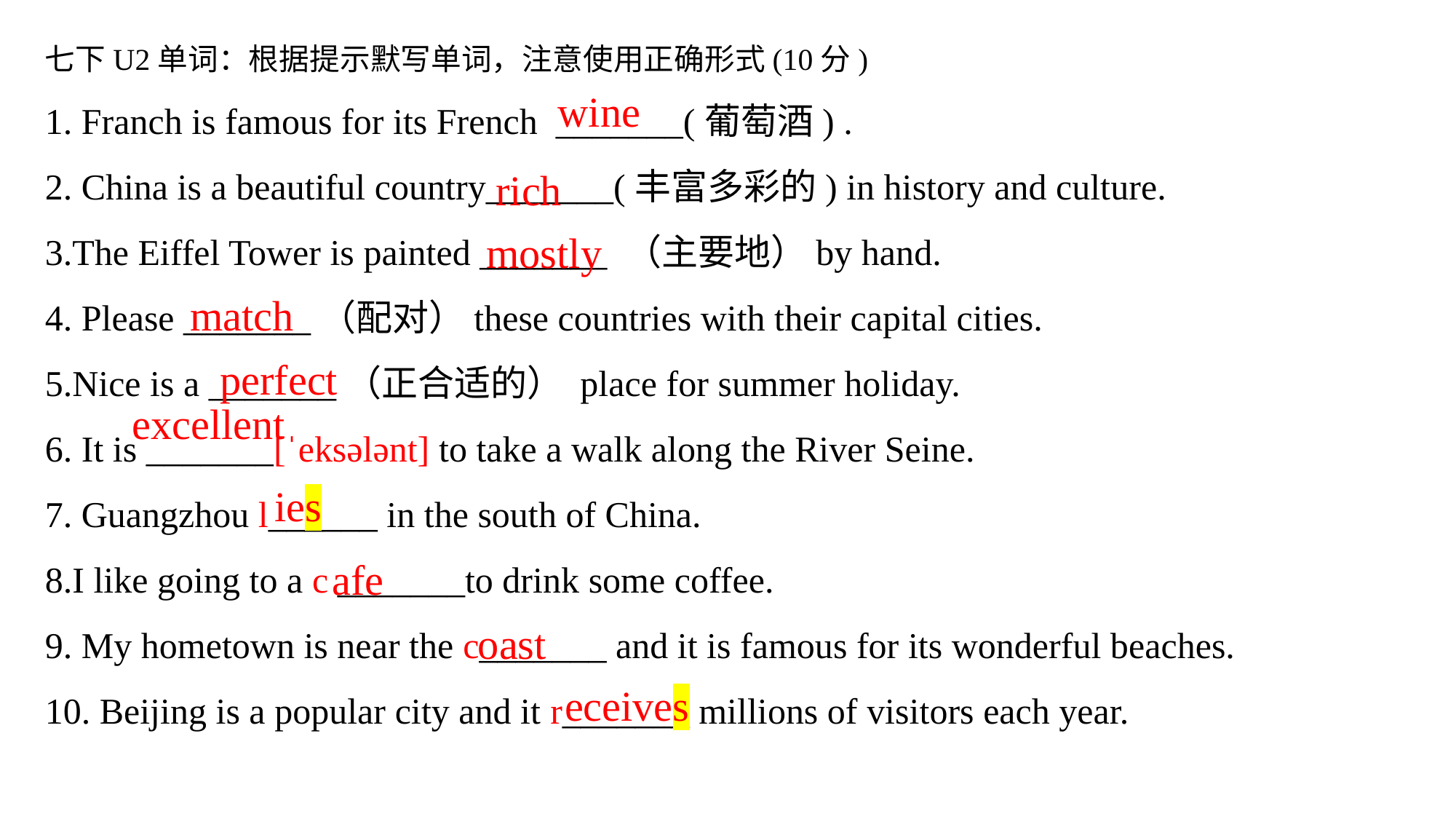

七下U2单词：根据提示默写单词，注意使用正确形式(10分)
1. Franch is famous for its French  _______(葡萄酒) .
2. China is a beautiful country_______(丰富多彩的) in history and culture.
3.The Eiffel Tower is painted _______ （主要地）by hand.
4. Please _______（配对）these countries with their capital cities.
5.Nice is a _______（正合适的） place for summer holiday.
6. It is _______[ˈeksələnt] to take a walk along the River Seine.
7. Guangzhou l______ in the south of China.
8.I like going to a c _______to drink some coffee.
9. My hometown is near the c_______ and it is famous for its wonderful beaches.
10. Beijing is a popular city and it r_______ millions of visitors each year.

wine
rich
mostly
match
perfect
excellent
ies
afe
oast
eceives